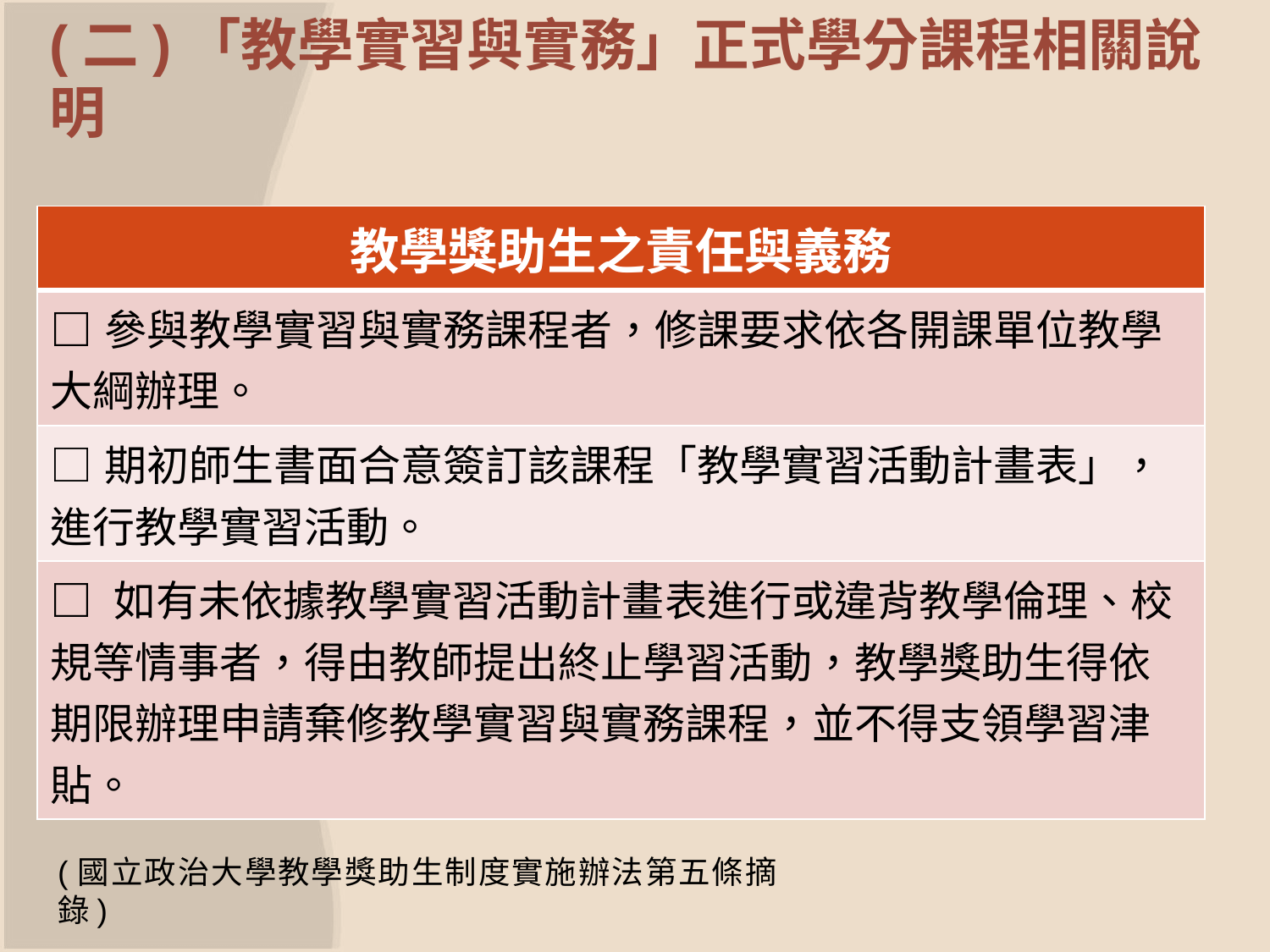

(二)「教學實習與實務」正式學分課程相關說明
#

| 教學獎助生之責任與義務 |
| --- |
| □參與教學實習與實務課程者，修課要求依各開課單位教學大綱辦理。 |
| □期初師生書面合意簽訂該課程「教學實習活動計畫表」，進行教學實習活動。 |
| □ 如有未依據教學實習活動計畫表進行或違背教學倫理、校規等情事者，得由教師提出終止學習活動，教學獎助生得依期限辦理申請棄修教學實習與實務課程，並不得支領學習津貼。 |
(國立政治大學教學獎助生制度實施辦法第五條摘錄)
20